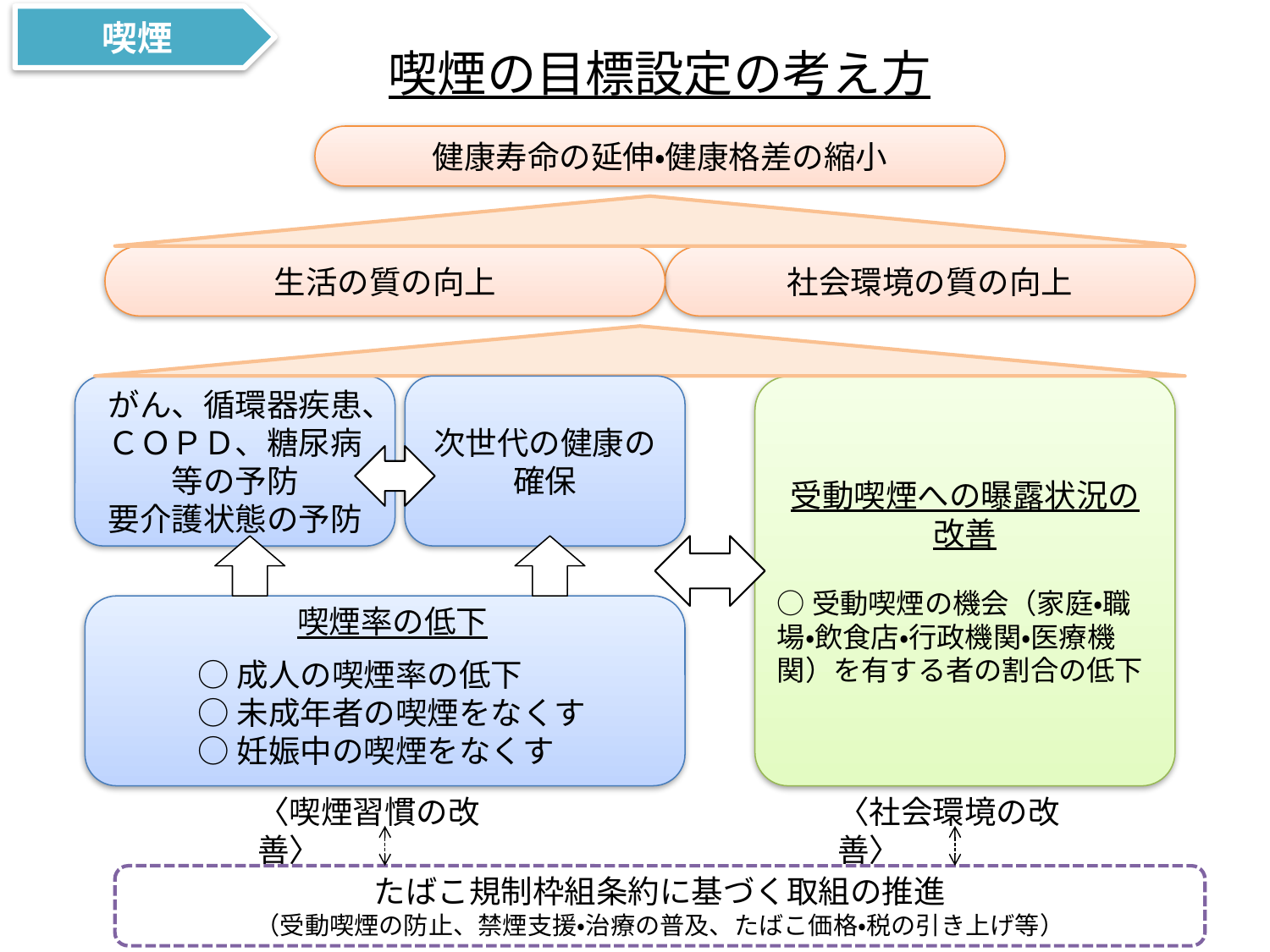

喫煙
喫煙の目標設定の考え方
健康寿命の延伸・健康格差の縮小

生活の質の向上
社会環境の質の向上

がん、循環器疾患、ＣＯＰＤ、糖尿病等の予防
要介護状態の予防
次世代の健康の
確保
受動喫煙への曝露状況の改善

○受動喫煙の機会（家庭・職場・飲食店・行政機関・医療機関）を有する者の割合の低下

喫煙率の低下
○成人の喫煙率の低下
○未成年者の喫煙をなくす
○妊娠中の喫煙をなくす
〈喫煙習慣の改善〉
〈社会環境の改善〉
たばこ規制枠組条約に基づく取組の推進
（受動喫煙の防止、禁煙支援・治療の普及、たばこ価格・税の引き上げ等）